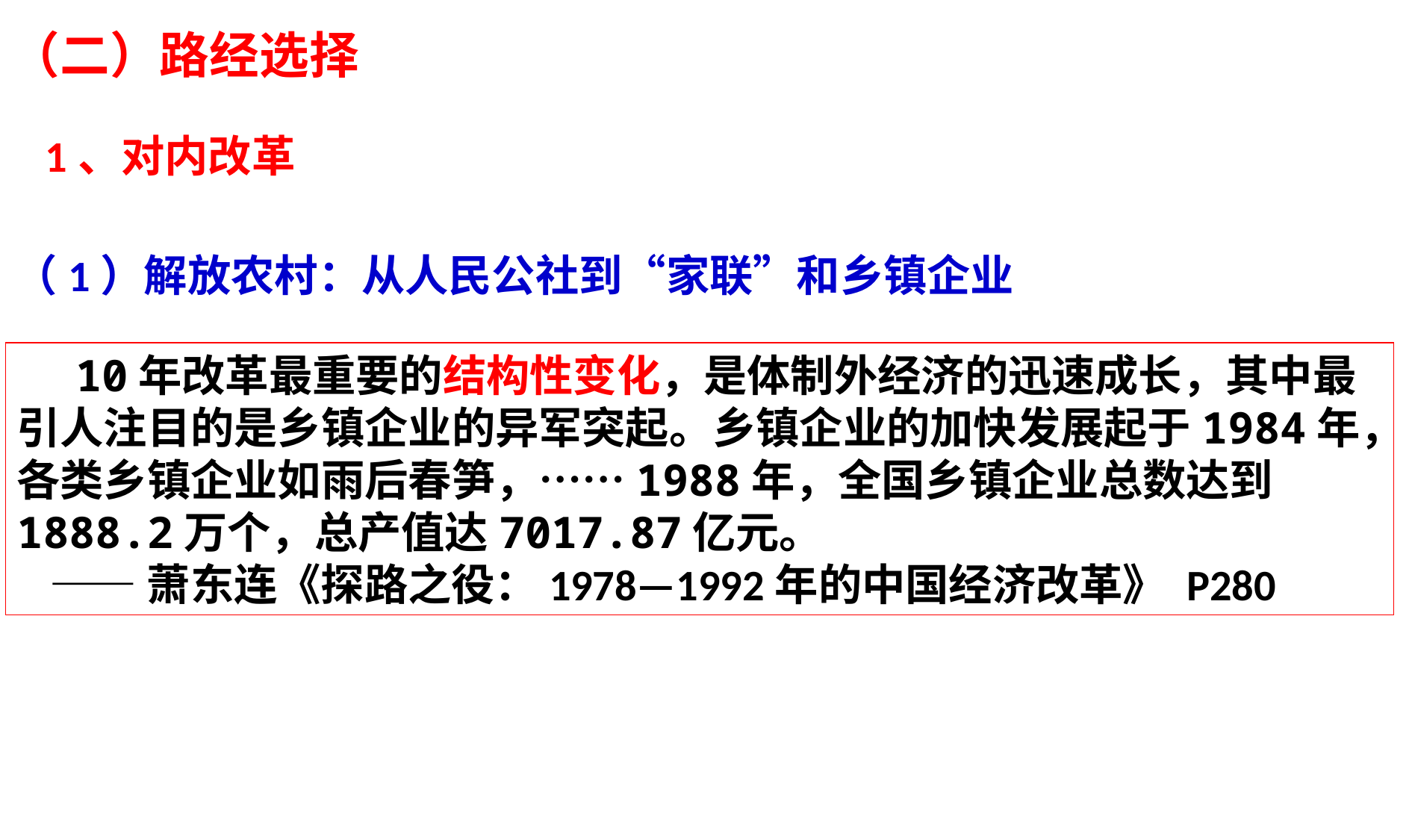

（二）路经选择
1、对内改革
（1）解放农村：从人民公社到“家联”和乡镇企业
 10年改革最重要的结构性变化，是体制外经济的迅速成长，其中最引人注目的是乡镇企业的异军突起。乡镇企业的加快发展起于1984年，各类乡镇企业如雨后春笋，……1988年，全国乡镇企业总数达到1888.2万个，总产值达7017.87亿元。
——萧东连《探路之役：1978—1992年的中国经济改革》 P280